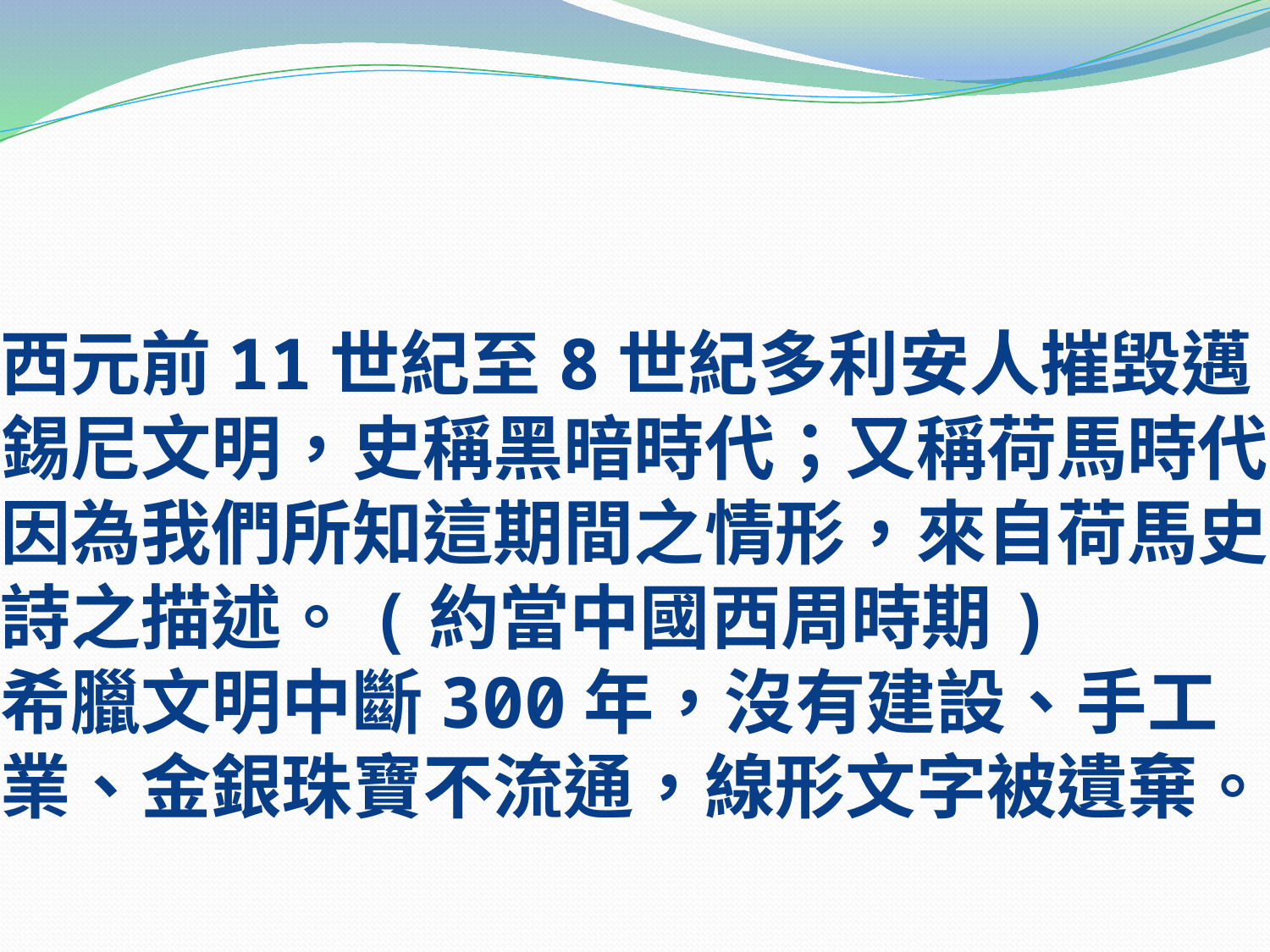

西元前11世紀至8世紀多利安人摧毀邁錫尼文明，史稱黑暗時代；又稱荷馬時代，因為我們所知這期間之情形，來自荷馬史詩之描述。(約當中國西周時期)
希臘文明中斷300年，沒有建設、手工業、金銀珠寶不流通，線形文字被遺棄。